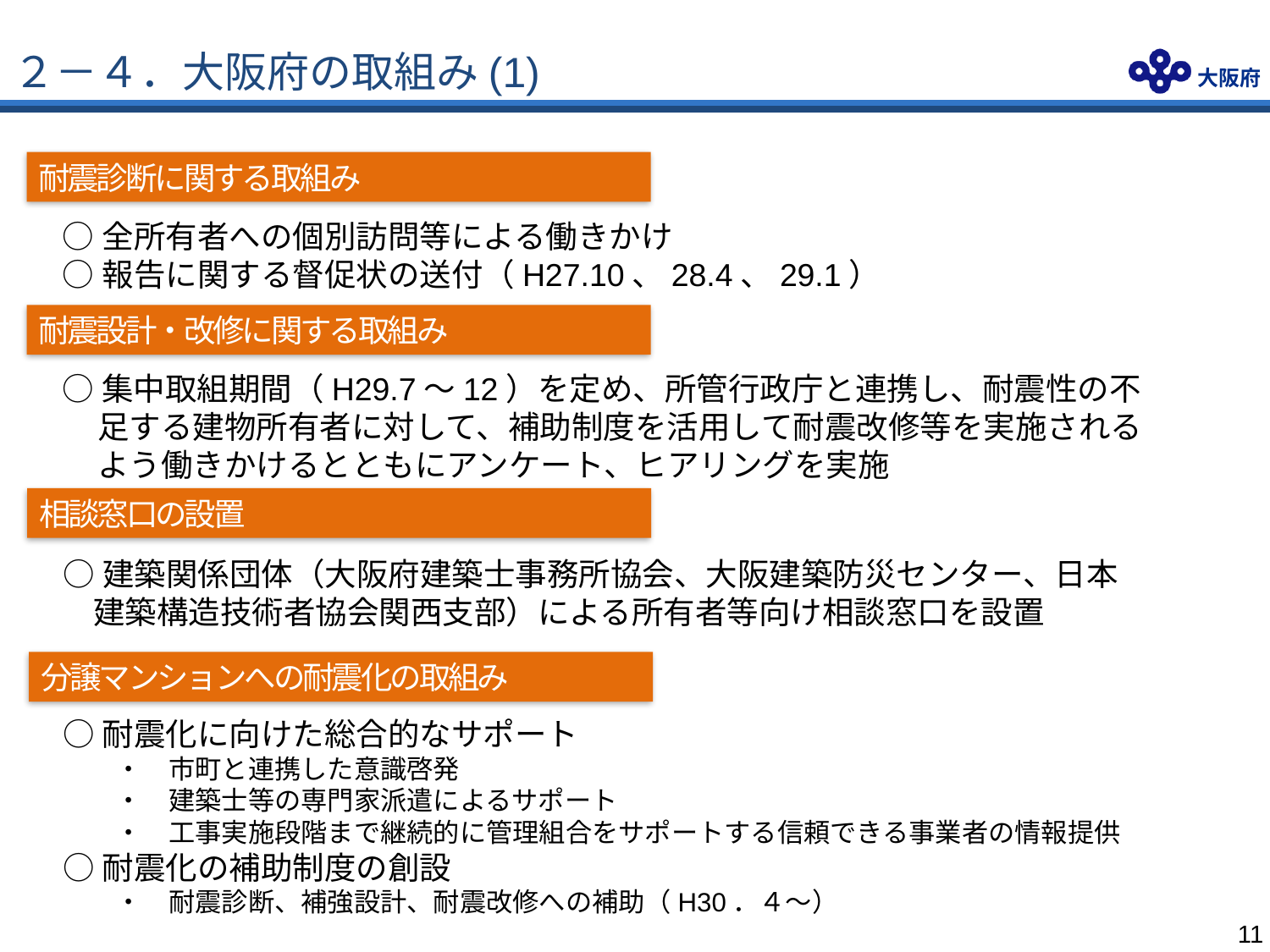

# ２－４．大阪府の取組み(1)
耐震診断に関する取組み
○全所有者への個別訪問等による働きかけ
○報告に関する督促状の送付（H27.10、28.4、29.1）
耐震設計・改修に関する取組み
○集中取組期間（H29.7～12）を定め、所管行政庁と連携し、耐震性の不足する建物所有者に対して、補助制度を活用して耐震改修等を実施されるよう働きかけるとともにアンケート、ヒアリングを実施
相談窓口の設置
○建築関係団体（大阪府建築士事務所協会、大阪建築防災センター、日本建築構造技術者協会関西支部）による所有者等向け相談窓口を設置
分譲マンションへの耐震化の取組み
○耐震化に向けた総合的なサポート
　　・　市町と連携した意識啓発
　　・　建築士等の専門家派遣によるサポート
　　・　工事実施段階まで継続的に管理組合をサポートする信頼できる事業者の情報提供
○耐震化の補助制度の創設
　　・　耐震診断、補強設計、耐震改修への補助（H30．４～）
11